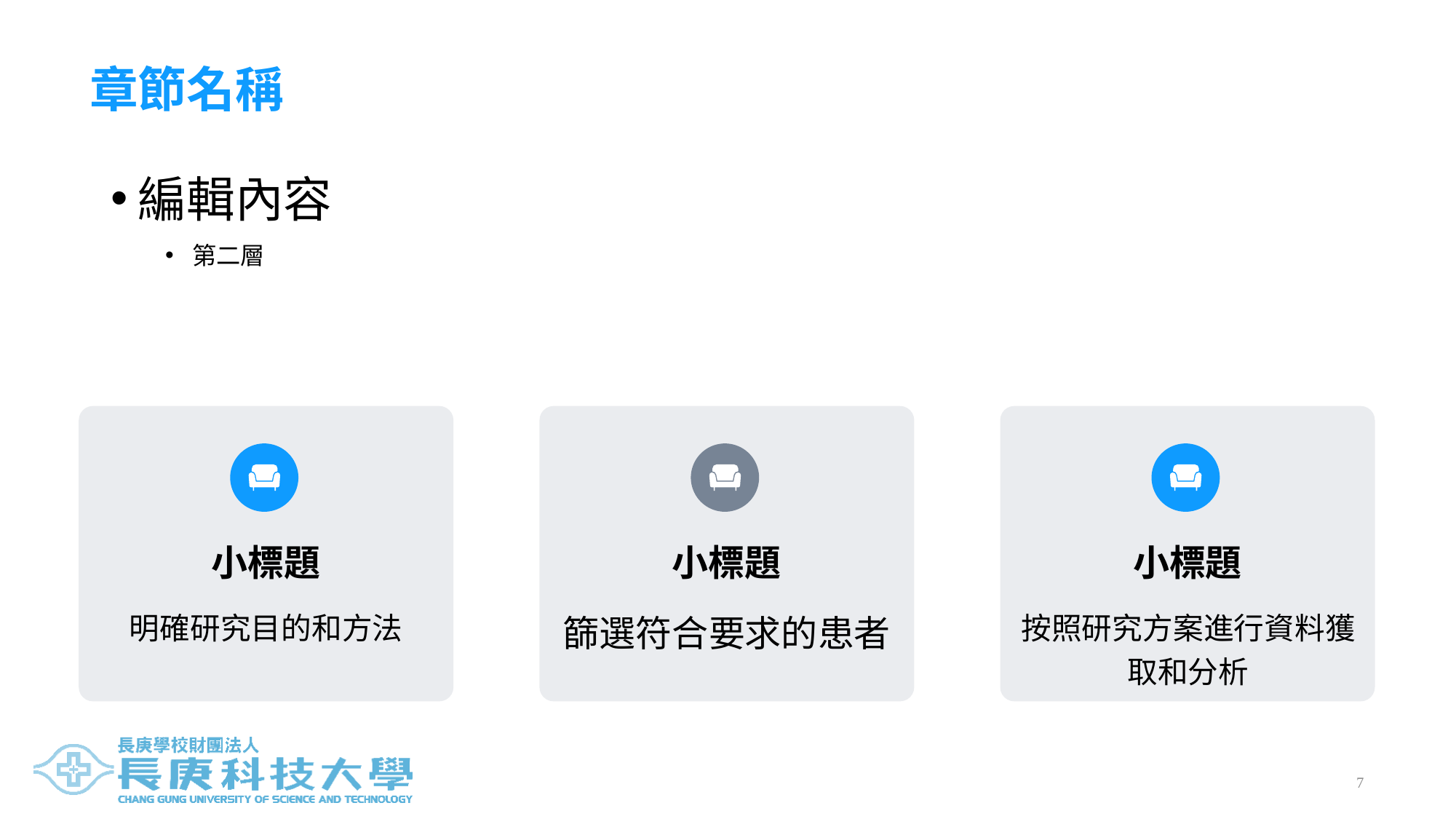

# 章節名稱
編輯內容
第二層

小標題
明確研究目的和方法

小標題
篩選符合要求的患者

小標題
按照研究方案進行資料獲取和分析
7